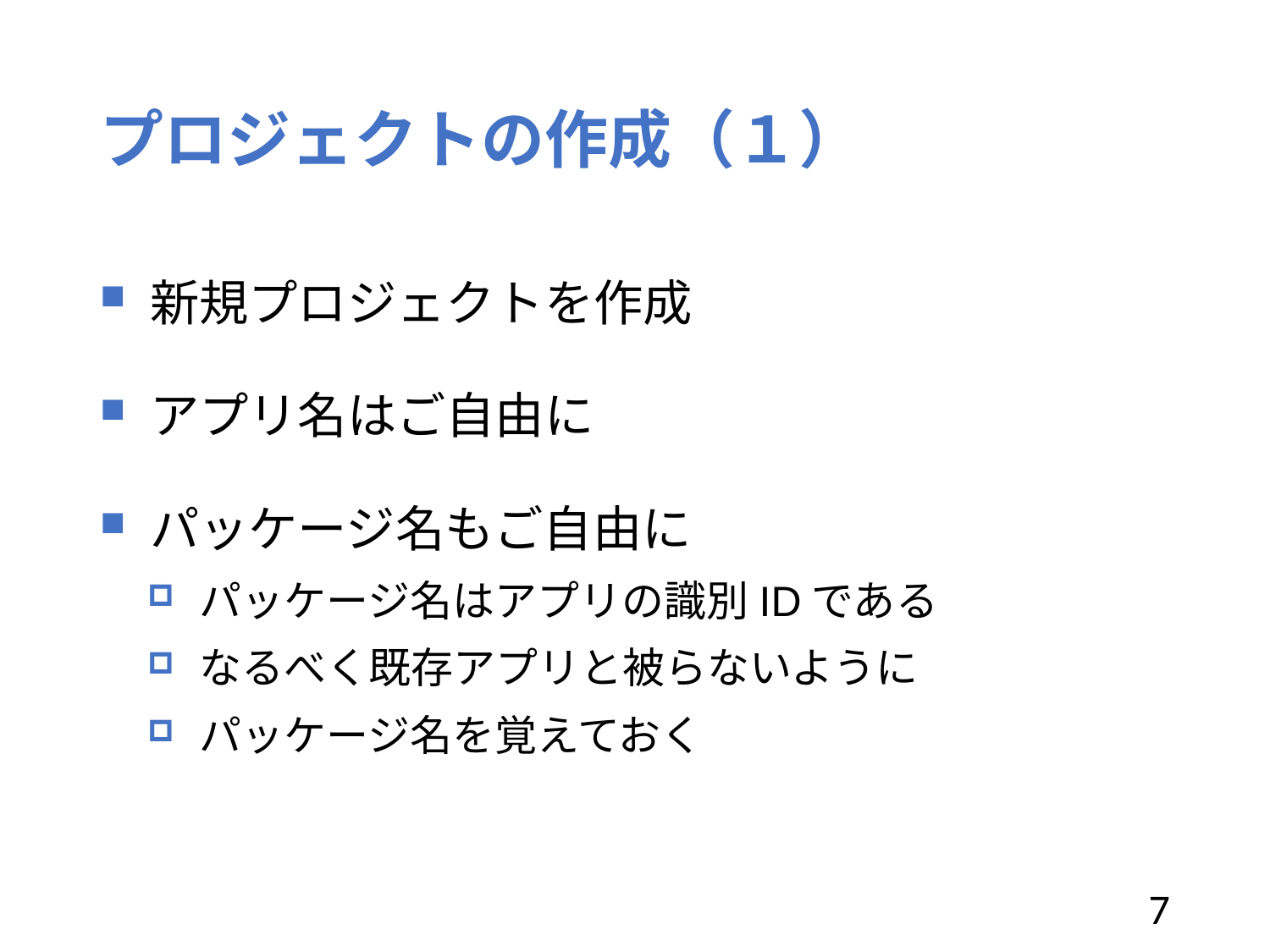

# プロジェクトの作成（１）
新規プロジェクトを作成
アプリ名はご自由に
パッケージ名もご自由に
パッケージ名はアプリの識別IDである
なるべく既存アプリと被らないように
パッケージ名を覚えておく
7